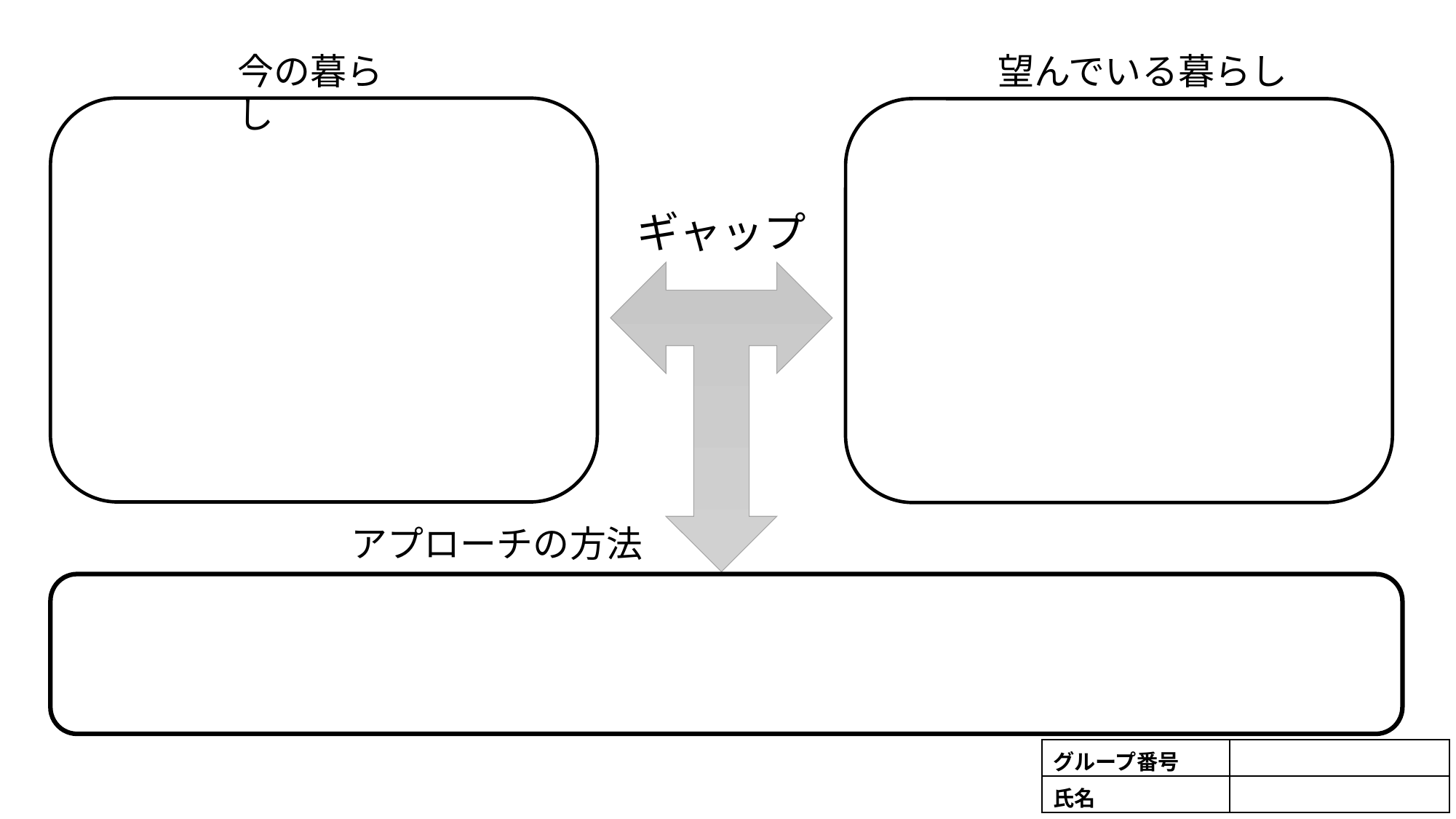

望んでいる暮らし
今の暮らし

ギャップ

アプローチの方法

| グループ番号 |  |
| --- | --- |
| 氏名 |  |